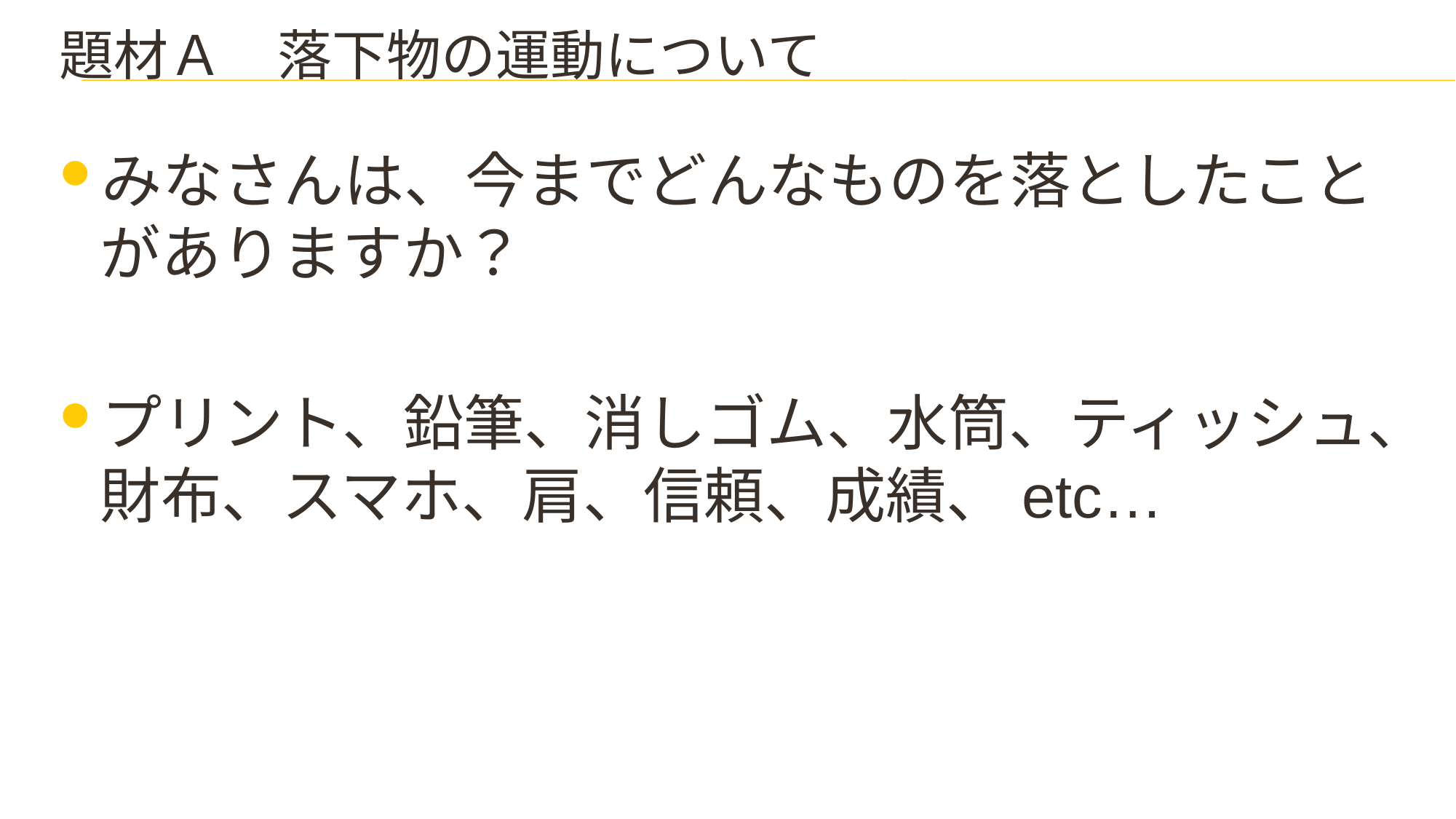

# 題材Ａ　落下物の運動について
みなさんは、今までどんなものを落としたことがありますか？

プリント、鉛筆、消しゴム、水筒、ティッシュ、財布、スマホ、肩、信頼、成績、etc…